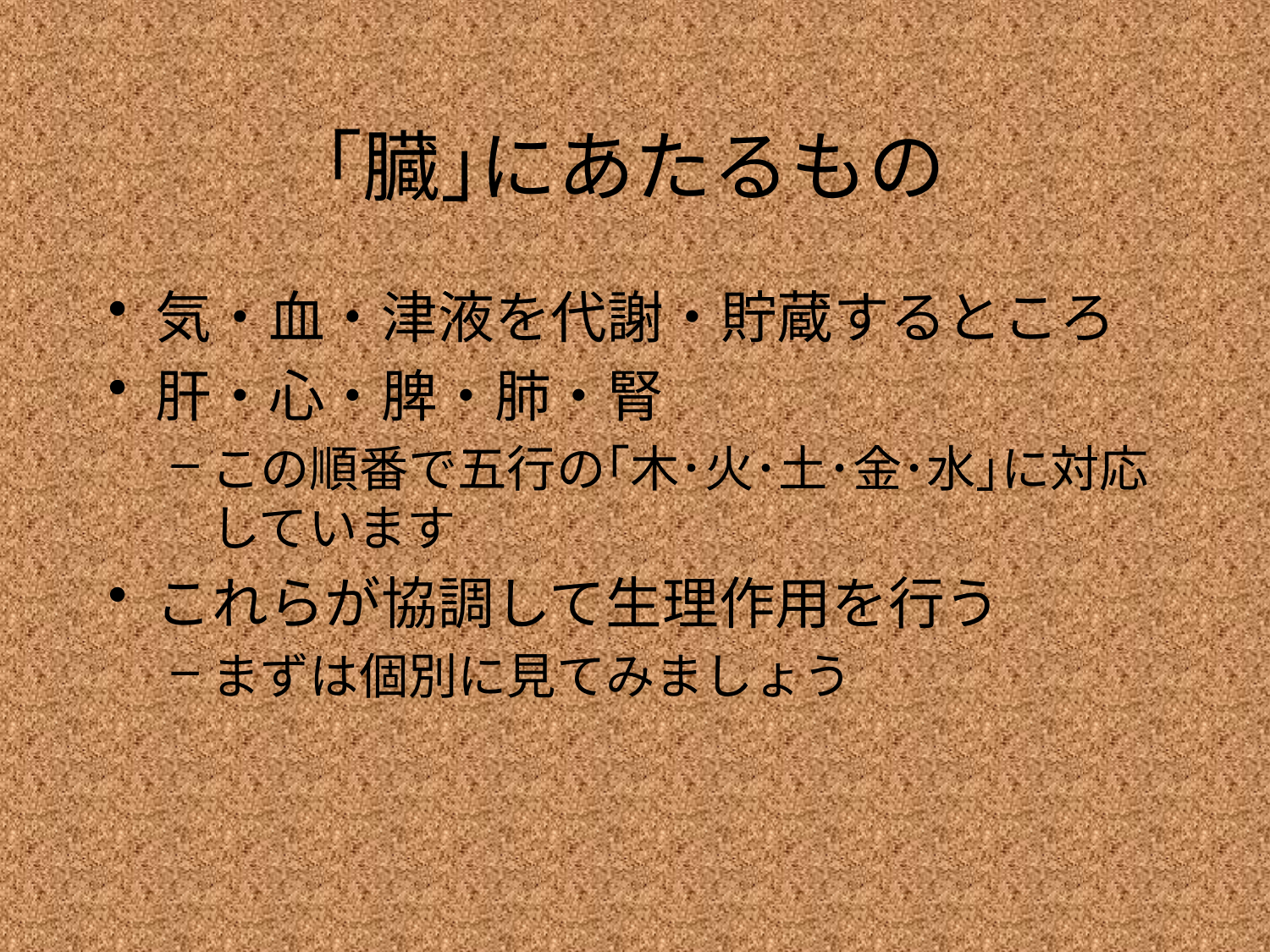

# ｢臓｣にあたるもの
気・血・津液を代謝・貯蔵するところ
肝・心・脾・肺・腎
この順番で五行の｢木･火･土･金･水｣に対応しています
これらが協調して生理作用を行う
まずは個別に見てみましょう